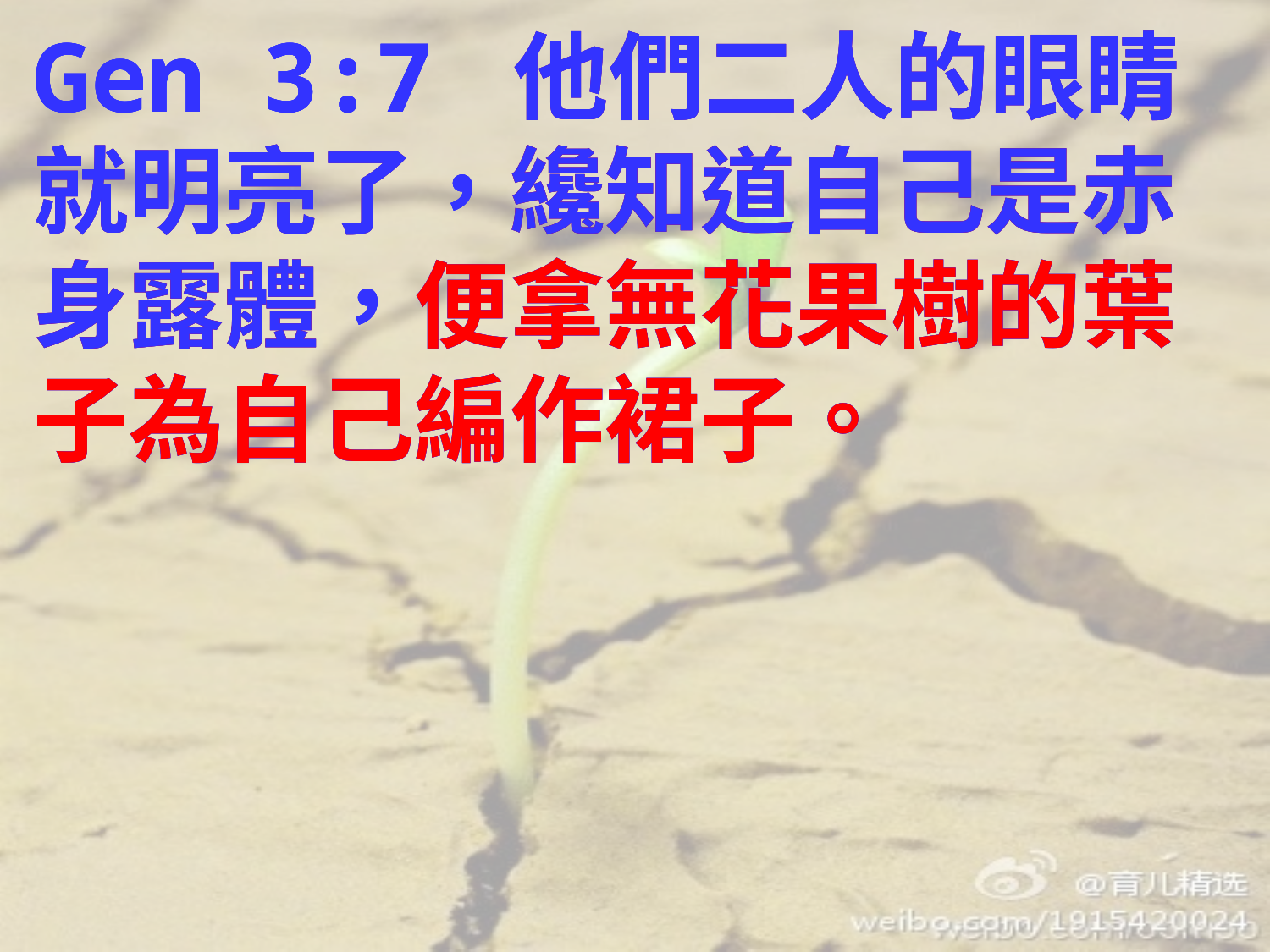

Gen 3:7 他們二人的眼睛就明亮了，纔知道自己是赤身露體，便拿無花果樹的葉子為自己編作裙子。
Gen 3:7 他們二人的眼睛就明亮了，纔知道自己是赤身露體，便拿無花果樹的葉子為自己編作裙子。
Gen 3:7 他們二人的眼睛就明亮了，纔知道自己是赤身露體，便拿無花果樹的葉子為自己編作裙子。
Gen 3:7 他們二人的眼睛就明亮了，纔知道自己是赤身露體，便拿無花果樹的葉子為自己編作裙子。